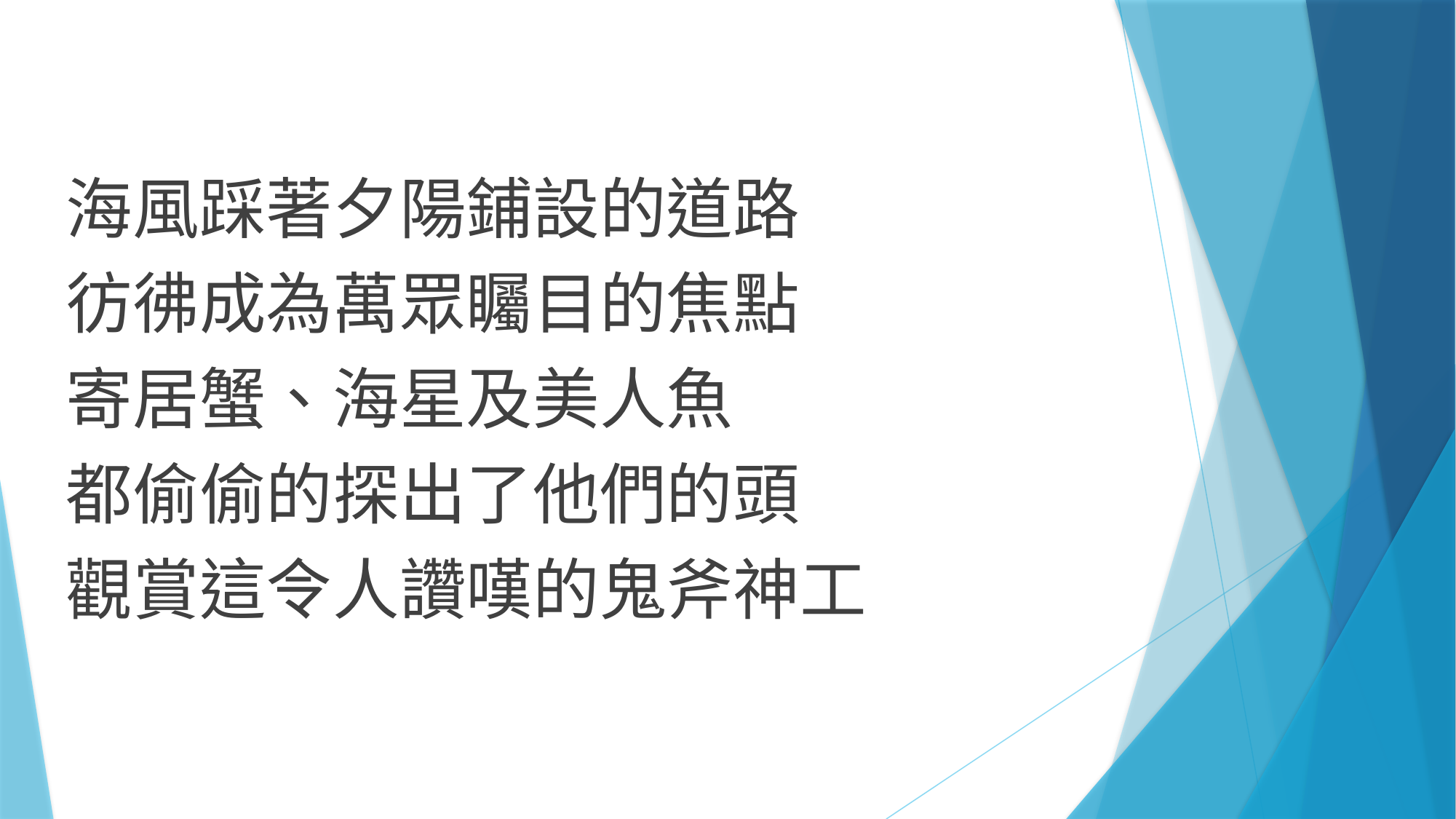

海風踩著夕陽鋪設的道路
彷彿成為萬眾矚目的焦點
寄居蟹、海星及美人魚
都偷偷的探出了他們的頭
觀賞這令人讚嘆的鬼斧神工